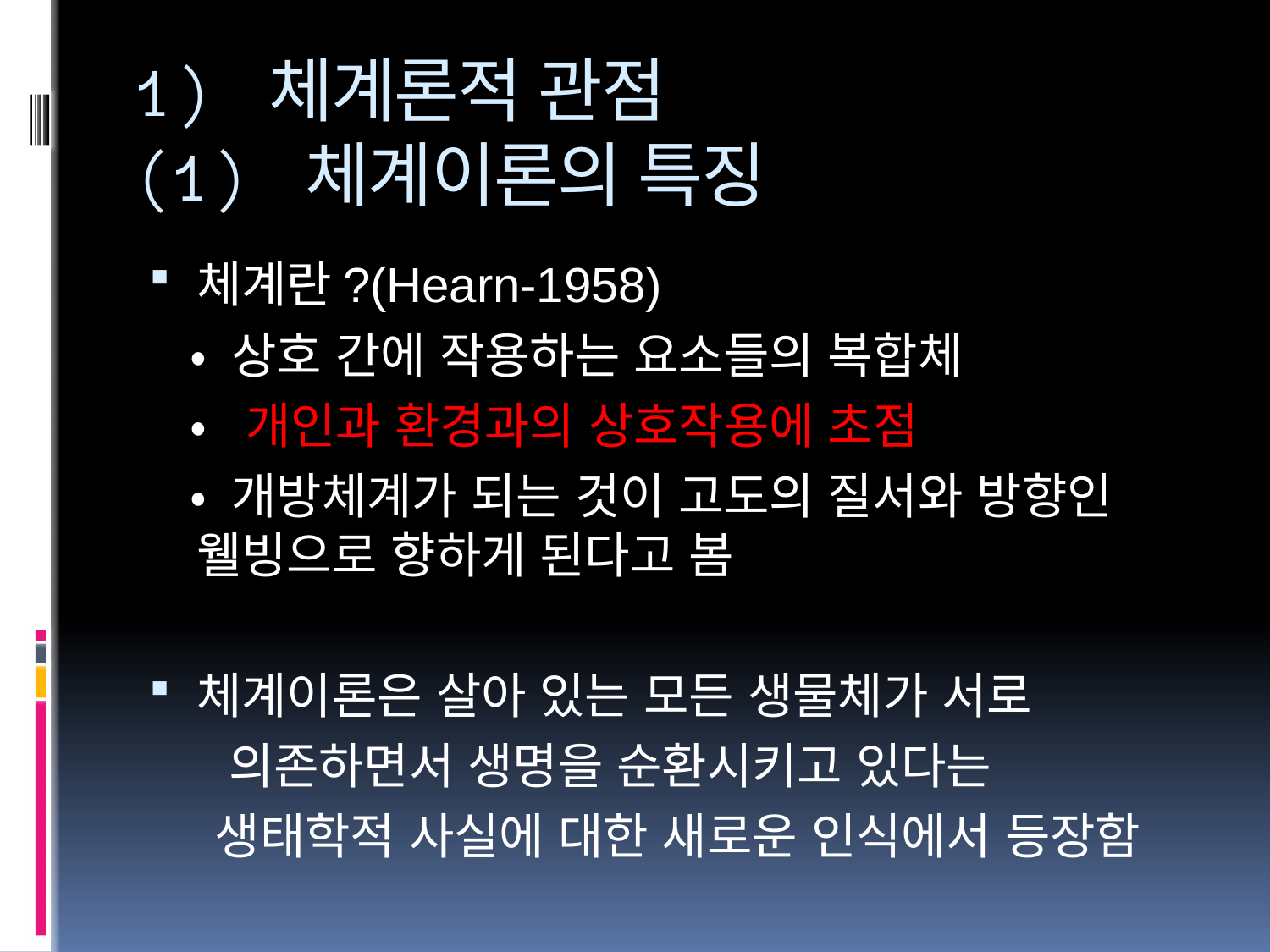

# 1) 체계론적 관점 (1) 체계이론의 특징
체계란?(Hearn-1958)
   • 상호 간에 작용하는 요소들의 복합체
   •  개인과 환경과의 상호작용에 초점
   • 개방체계가 되는 것이 고도의 질서와 방향인     웰빙으로 향하게 된다고 봄

체계이론은 살아 있는 모든 생물체가 서로
     의존하면서 생명을 순환시키고 있다는
    생태학적 사실에 대한 새로운 인식에서 등장함